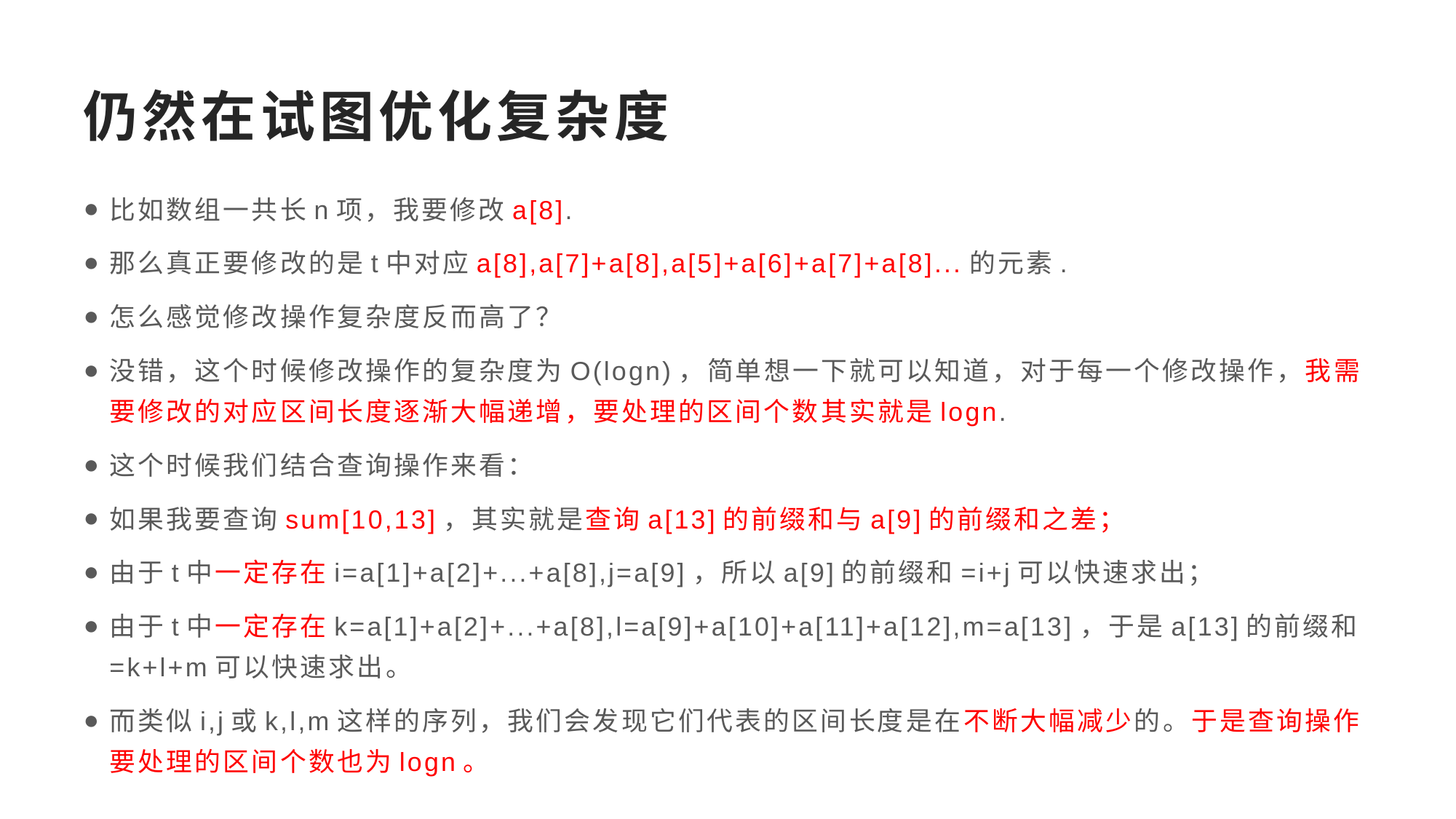

# 仍然在试图优化复杂度
比如数组一共长n项，我要修改a[8].
那么真正要修改的是t中对应a[8],a[7]+a[8],a[5]+a[6]+a[7]+a[8]...的元素.
怎么感觉修改操作复杂度反而高了？
没错，这个时候修改操作的复杂度为O(logn)，简单想一下就可以知道，对于每一个修改操作，我需要修改的对应区间长度逐渐大幅递增，要处理的区间个数其实就是logn.
这个时候我们结合查询操作来看：
如果我要查询sum[10,13]，其实就是查询a[13]的前缀和与a[9]的前缀和之差；
由于t中一定存在i=a[1]+a[2]+...+a[8],j=a[9]，所以a[9]的前缀和=i+j可以快速求出；
由于t中一定存在k=a[1]+a[2]+...+a[8],l=a[9]+a[10]+a[11]+a[12],m=a[13]，于是a[13]的前缀和=k+l+m可以快速求出。
而类似i,j或k,l,m这样的序列，我们会发现它们代表的区间长度是在不断大幅减少的。于是查询操作要处理的区间个数也为logn。